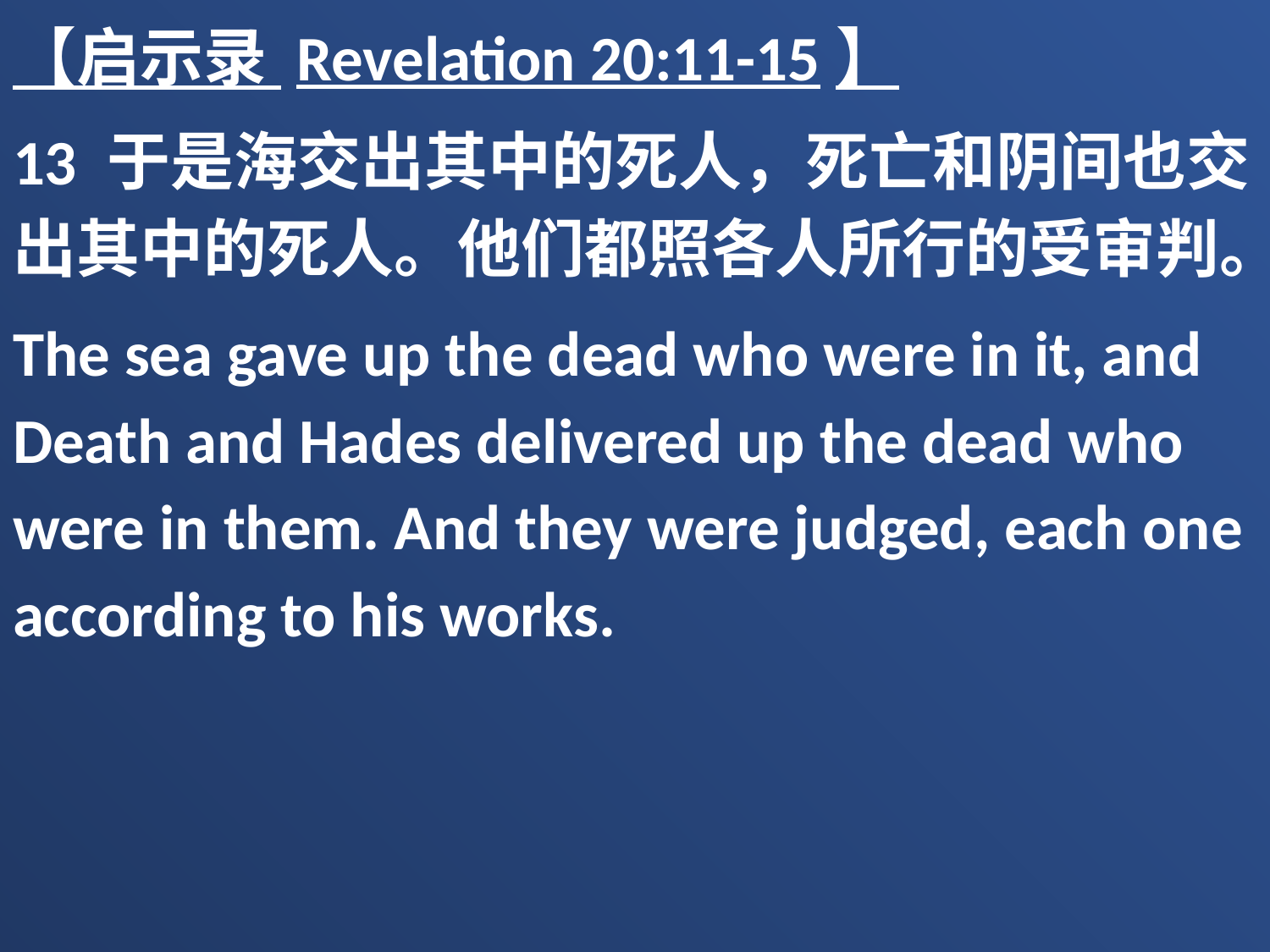

【启示录 Revelation 20:11-15】
13 于是海交出其中的死人，死亡和阴间也交出其中的死人。他们都照各人所行的受审判。
The sea gave up the dead who were in it, and Death and Hades delivered up the dead who were in them. And they were judged, each one according to his works.